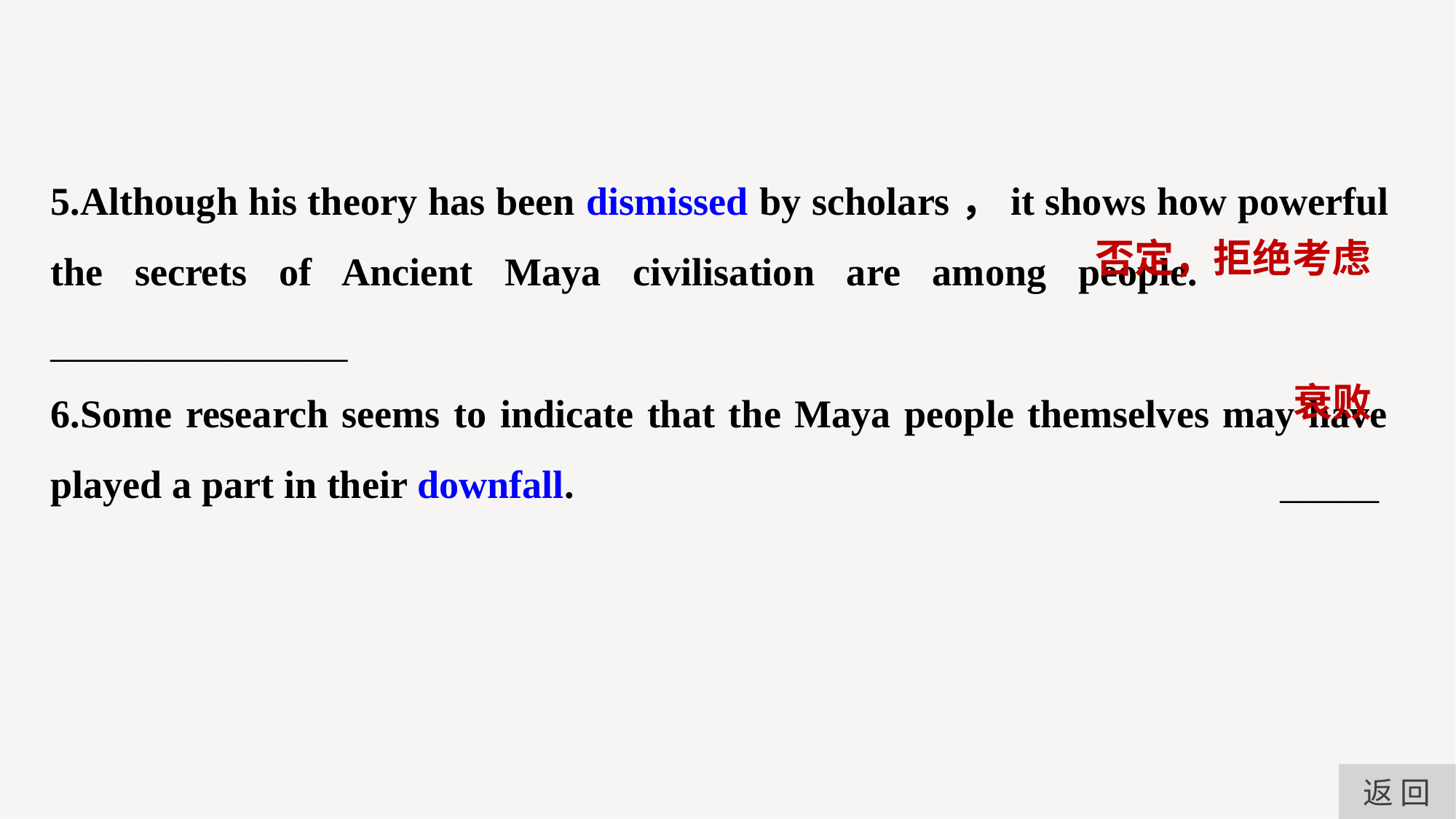

5.Although his theory has been dismissed by scholars，it shows how powerful the secrets of Ancient Maya civilisation are among people.       _______________
6.Some research seems to indicate that the Maya people themselves may have played a part in their downfall.						              _____
否定，拒绝考虑
衰败
返 回